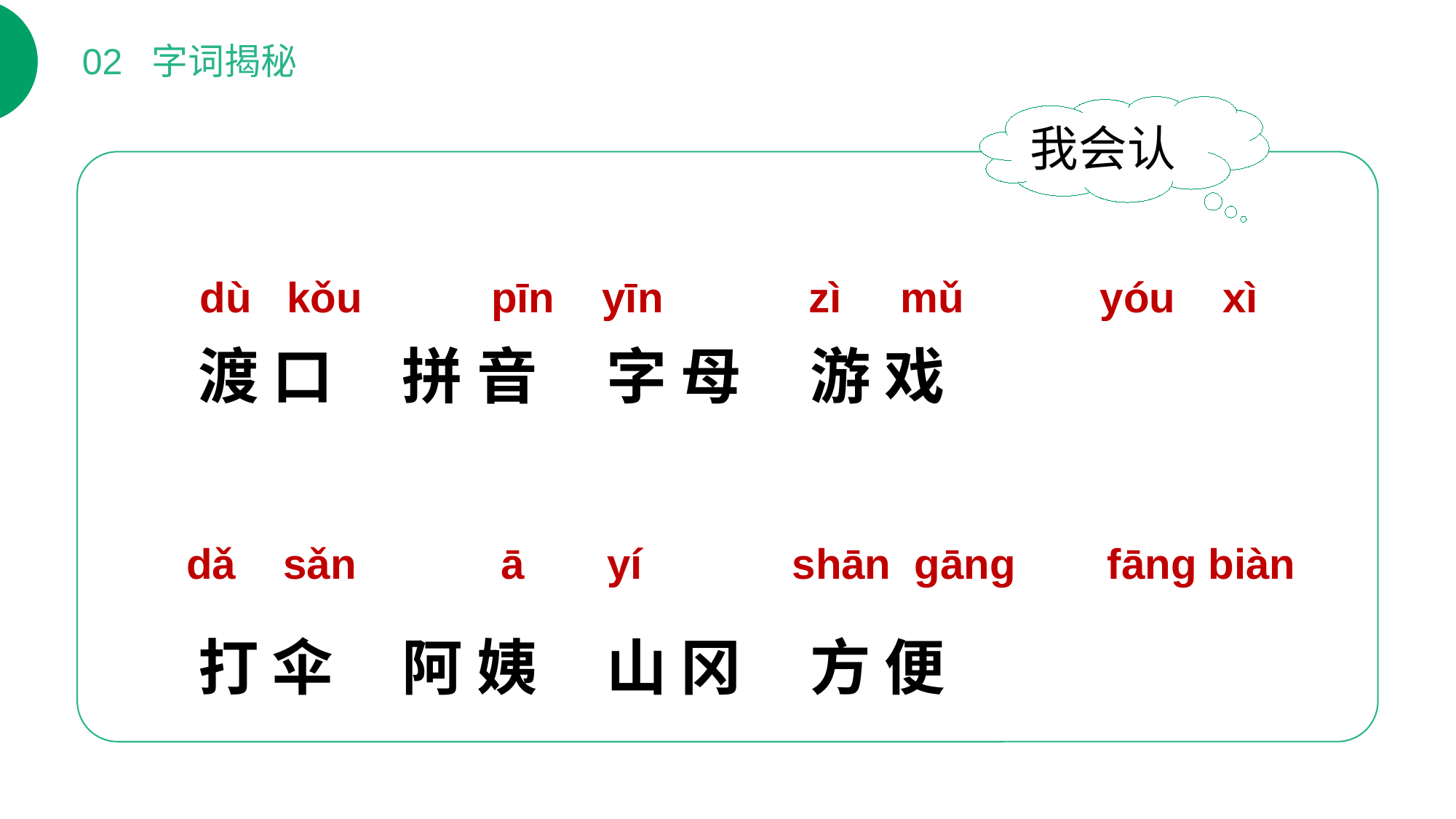

02  字词揭秘
我会认
渡 口     拼 音     字 母     游 戏

打 伞     阿 姨     山 冈     方 便
dù   kǒu
pīn    yīn
 zì     mǔ
yóu    xì
dǎ    sǎn
ā       yí
shān  ɡānɡ
fānɡ biàn